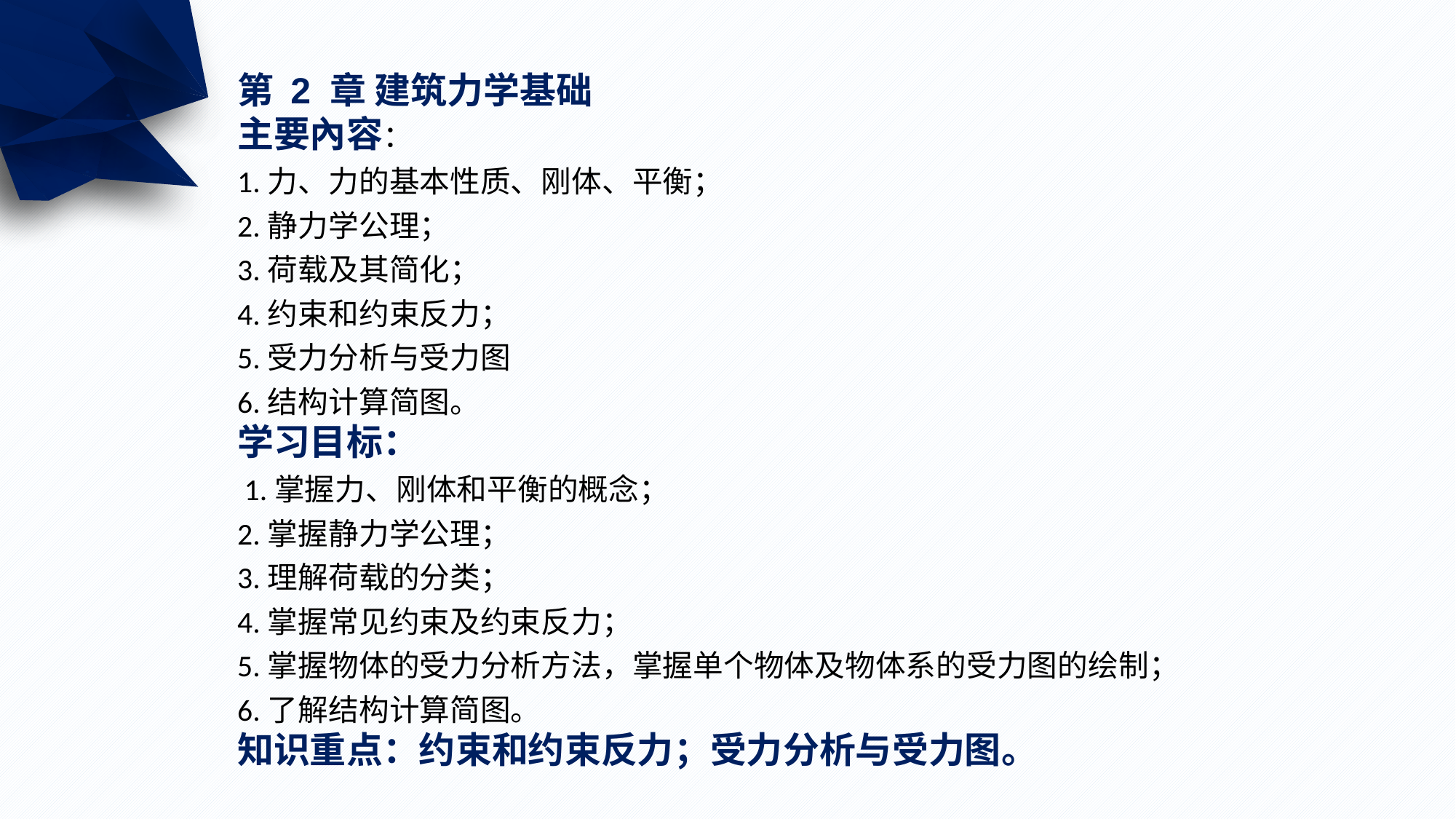

第 2 章 建筑力学基础
主要內容：
1.力、力的基本性质、刚体、平衡；
2.静力学公理；
3.荷载及其简化；
4.约束和约束反力；
5.受力分析与受力图
6.结构计算简图。
学习目标：
 1.掌握力、刚体和平衡的概念；
2.掌握静力学公理；
3.理解荷载的分类；
4.掌握常见约束及约束反力；
5.掌握物体的受力分析方法，掌握单个物体及物体系的受力图的绘制；
6.了解结构计算简图。
知识重点：约束和约束反力；受力分析与受力图。